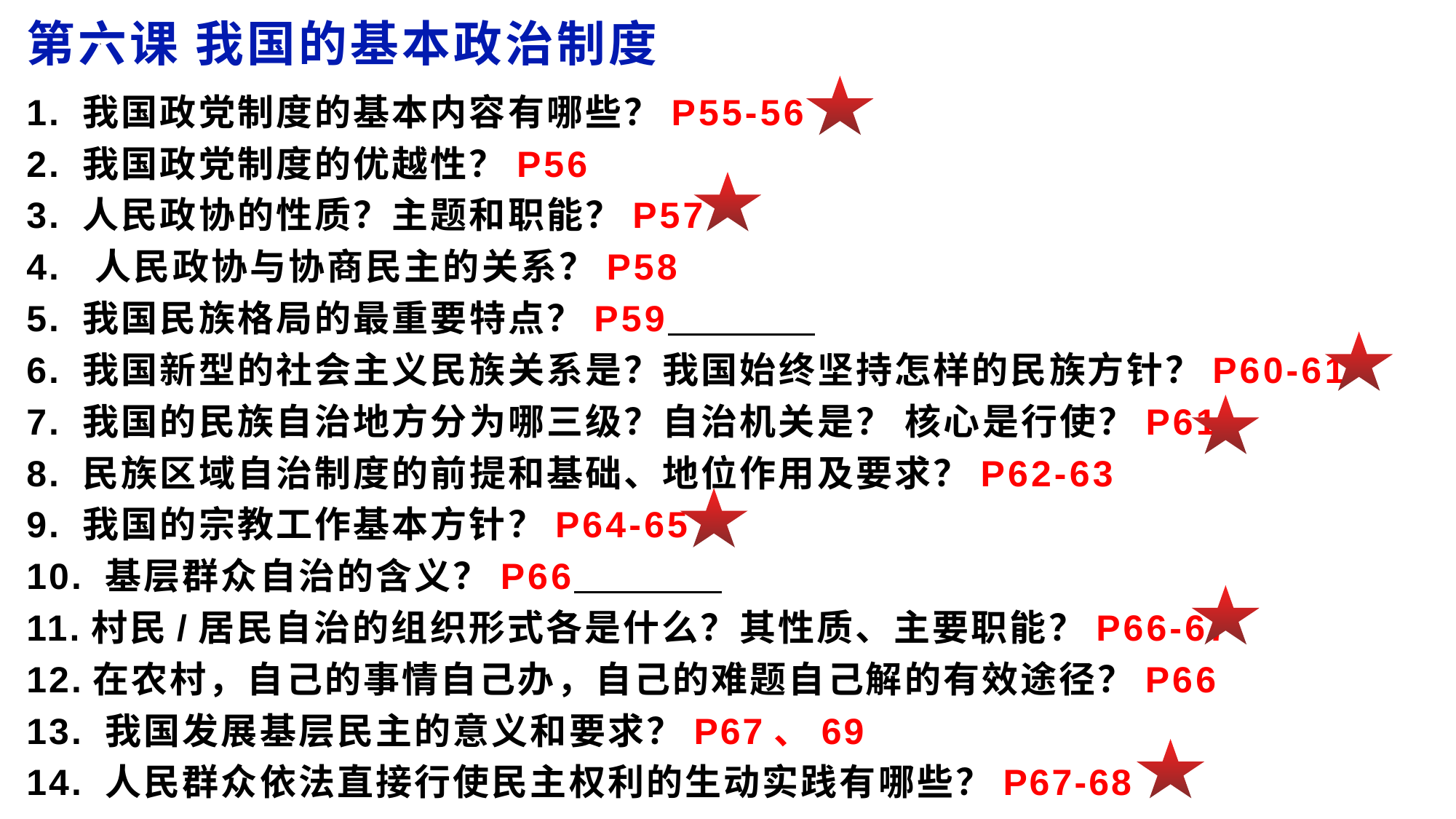

第六课 我国的基本政治制度
1. 我国政党制度的基本内容有哪些？P55-56
2. 我国政党制度的优越性？P56
3. 人民政协的性质？主题和职能？P57
4.  人民政协与协商民主的关系？P58
5. 我国民族格局的最重要特点？P59
6. 我国新型的社会主义民族关系是？我国始终坚持怎样的民族方针？P60-61
7. 我国的民族自治地方分为哪三级？自治机关是？ 核心是行使？P61
8. 民族区域自治制度的前提和基础、地位作用及要求？P62-63
9. 我国的宗教工作基本方针？P64-65
10. 基层群众自治的含义？P66
11.村民/居民自治的组织形式各是什么？其性质、主要职能？P66-67
12.在农村，自己的事情自己办，自己的难题自己解的有效途径？P66
13. 我国发展基层民主的意义和要求？P67、69
14. 人民群众依法直接行使民主权利的生动实践有哪些？P67-68